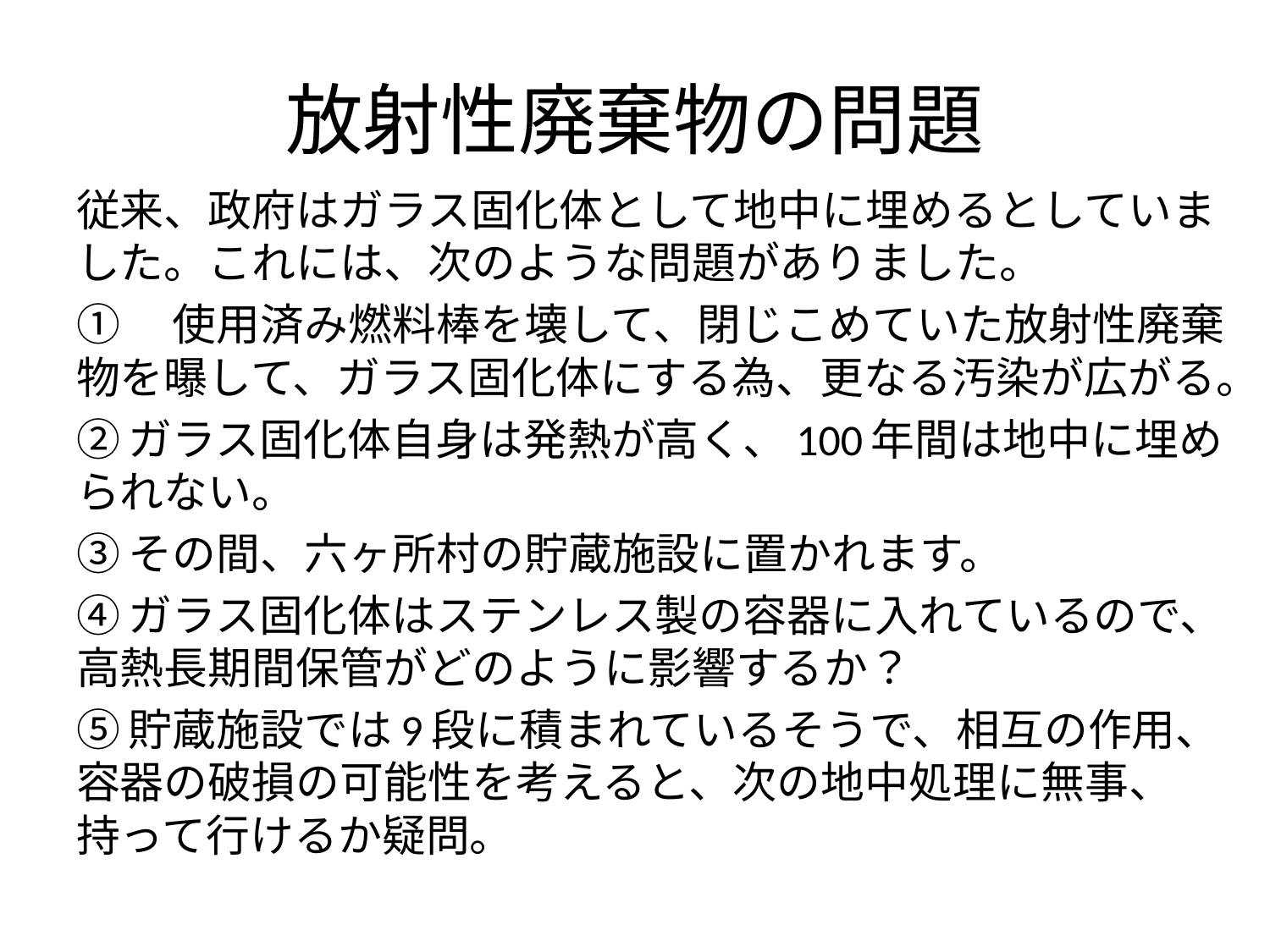

# 放射性廃棄物の問題
従来、政府はガラス固化体として地中に埋めるとしていました。これには、次のような問題がありました。
①　使用済み燃料棒を壊して、閉じこめていた放射性廃棄物を曝して、ガラス固化体にする為、更なる汚染が広がる。
②ガラス固化体自身は発熱が高く、100年間は地中に埋められない。
③その間、六ヶ所村の貯蔵施設に置かれます。
④ガラス固化体はステンレス製の容器に入れているので、高熱長期間保管がどのように影響するか？
⑤貯蔵施設では9段に積まれているそうで、相互の作用、容器の破損の可能性を考えると、次の地中処理に無事、持って行けるか疑問。